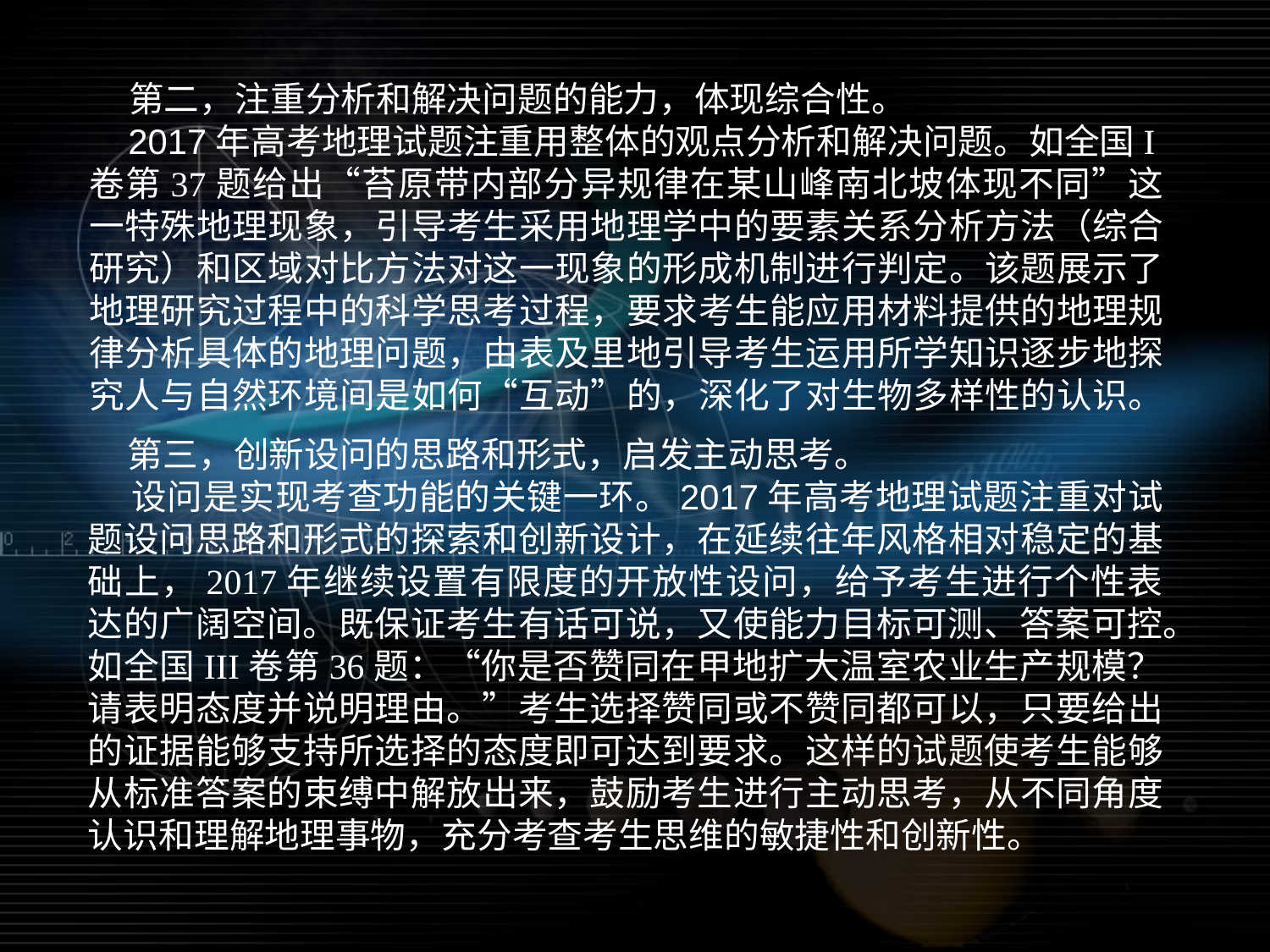

第二，注重分析和解决问题的能力，体现综合性。
    2017年高考地理试题注重用整体的观点分析和解决问题。如全国I卷第37题给出“苔原带内部分异规律在某山峰南北坡体现不同”这一特殊地理现象，引导考生采用地理学中的要素关系分析方法（综合研究）和区域对比方法对这一现象的形成机制进行判定。该题展示了地理研究过程中的科学思考过程，要求考生能应用材料提供的地理规律分析具体的地理问题，由表及里地引导考生运用所学知识逐步地探究人与自然环境间是如何“互动”的，深化了对生物多样性的认识。
    第三，创新设问的思路和形式，启发主动思考。
    设问是实现考查功能的关键一环。2017年高考地理试题注重对试题设问思路和形式的探索和创新设计，在延续往年风格相对稳定的基础上，2017年继续设置有限度的开放性设问，给予考生进行个性表达的广阔空间。既保证考生有话可说，又使能力目标可测、答案可控。如全国III卷第36题：“你是否赞同在甲地扩大温室农业生产规模？请表明态度并说明理由。”考生选择赞同或不赞同都可以，只要给出的证据能够支持所选择的态度即可达到要求。这样的试题使考生能够从标准答案的束缚中解放出来，鼓励考生进行主动思考，从不同角度认识和理解地理事物，充分考查考生思维的敏捷性和创新性。